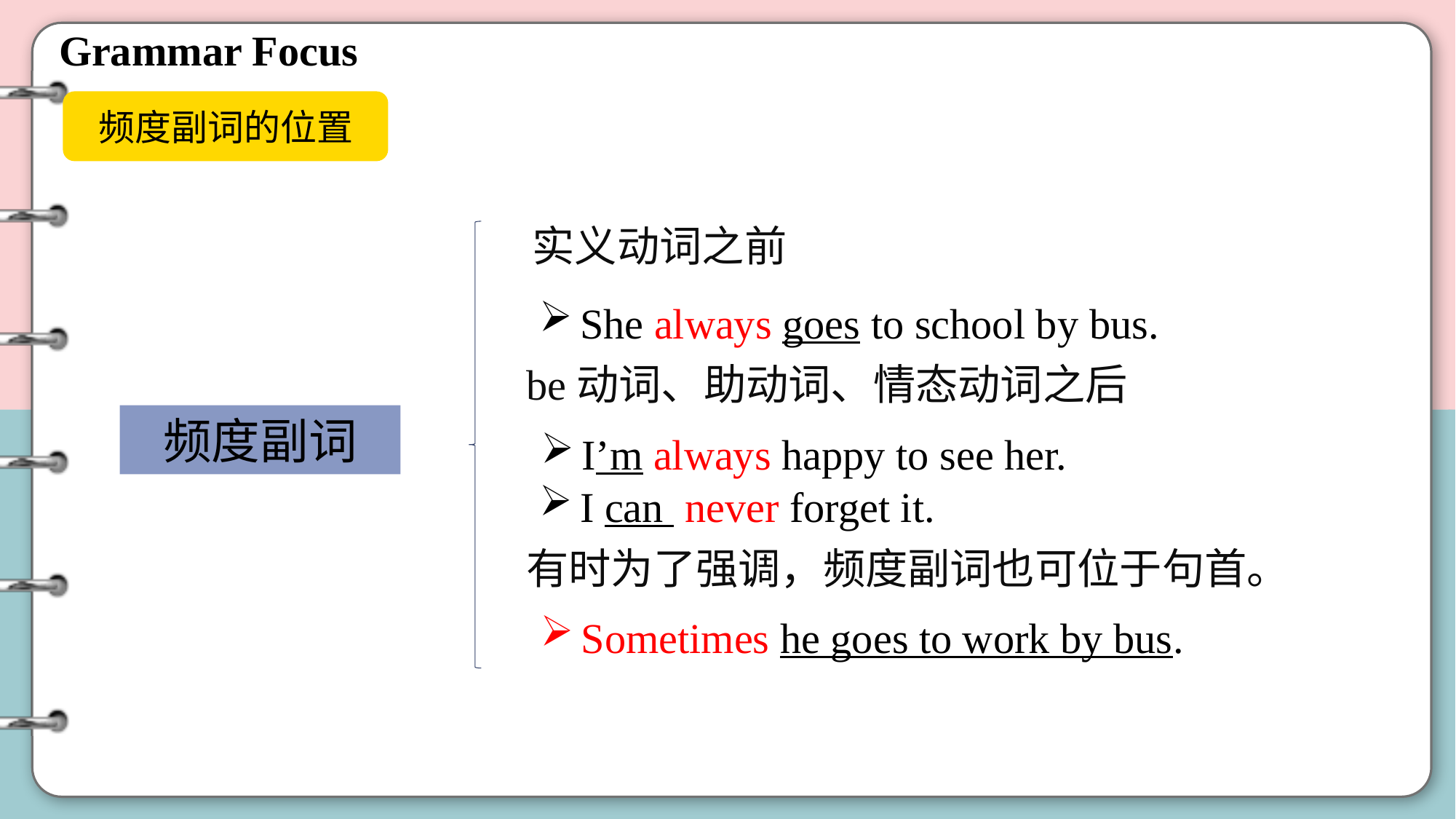

Grammar Focus
频度副词的位置
实义动词之前

She always goes to school by bus.
be动词、助动词、情态动词之后
I’m always happy to see her.
频度副词
I can  never forget it.
有时为了强调，频度副词也可位于句首。
Sometimes he goes to work by bus.